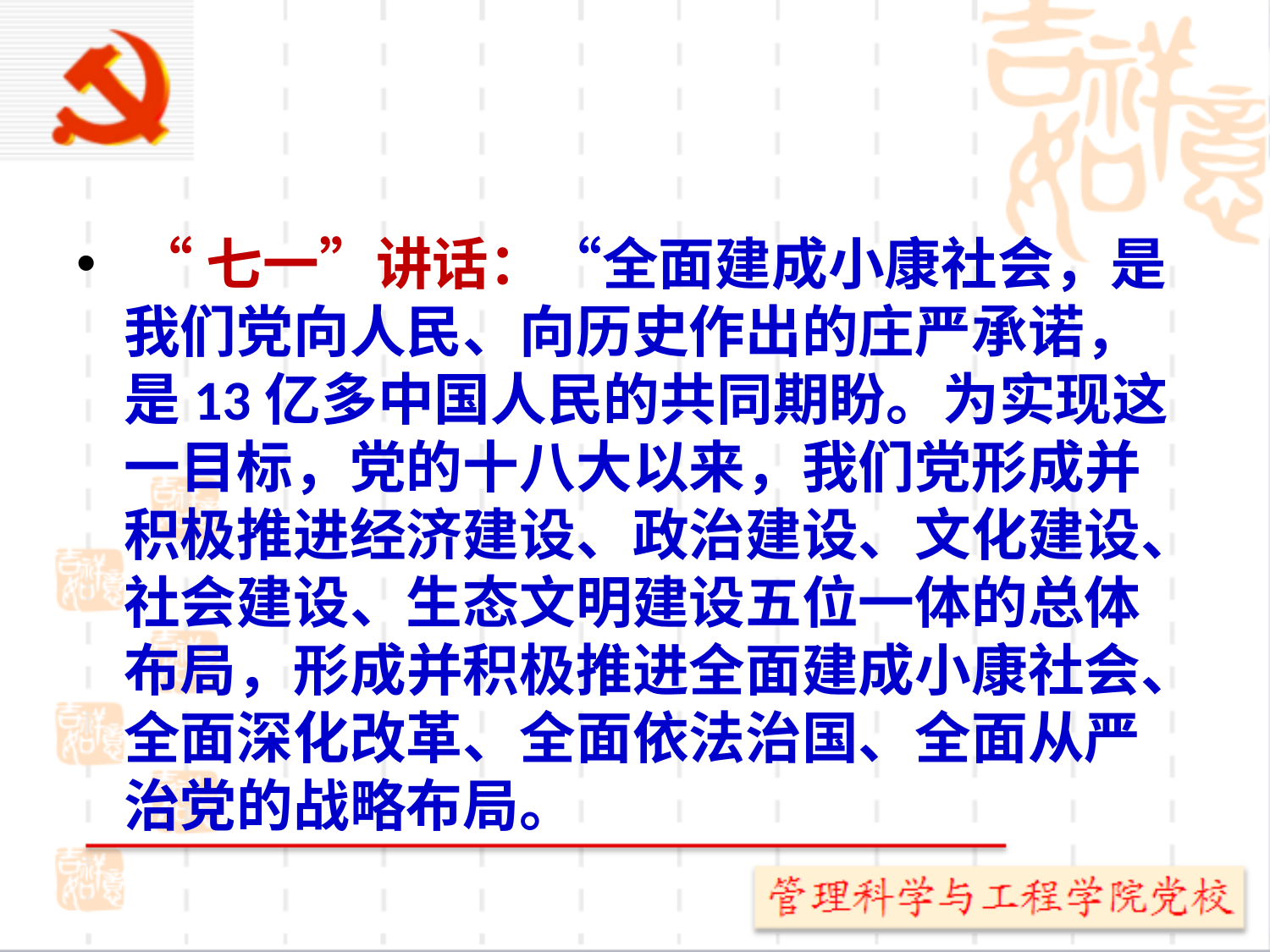

#
 “七一”讲话：“全面建成小康社会，是我们党向人民、向历史作出的庄严承诺，是13亿多中国人民的共同期盼。为实现这一目标，党的十八大以来，我们党形成并积极推进经济建设、政治建设、文化建设、社会建设、生态文明建设五位一体的总体布局，形成并积极推进全面建成小康社会、全面深化改革、全面依法治国、全面从严治党的战略布局。